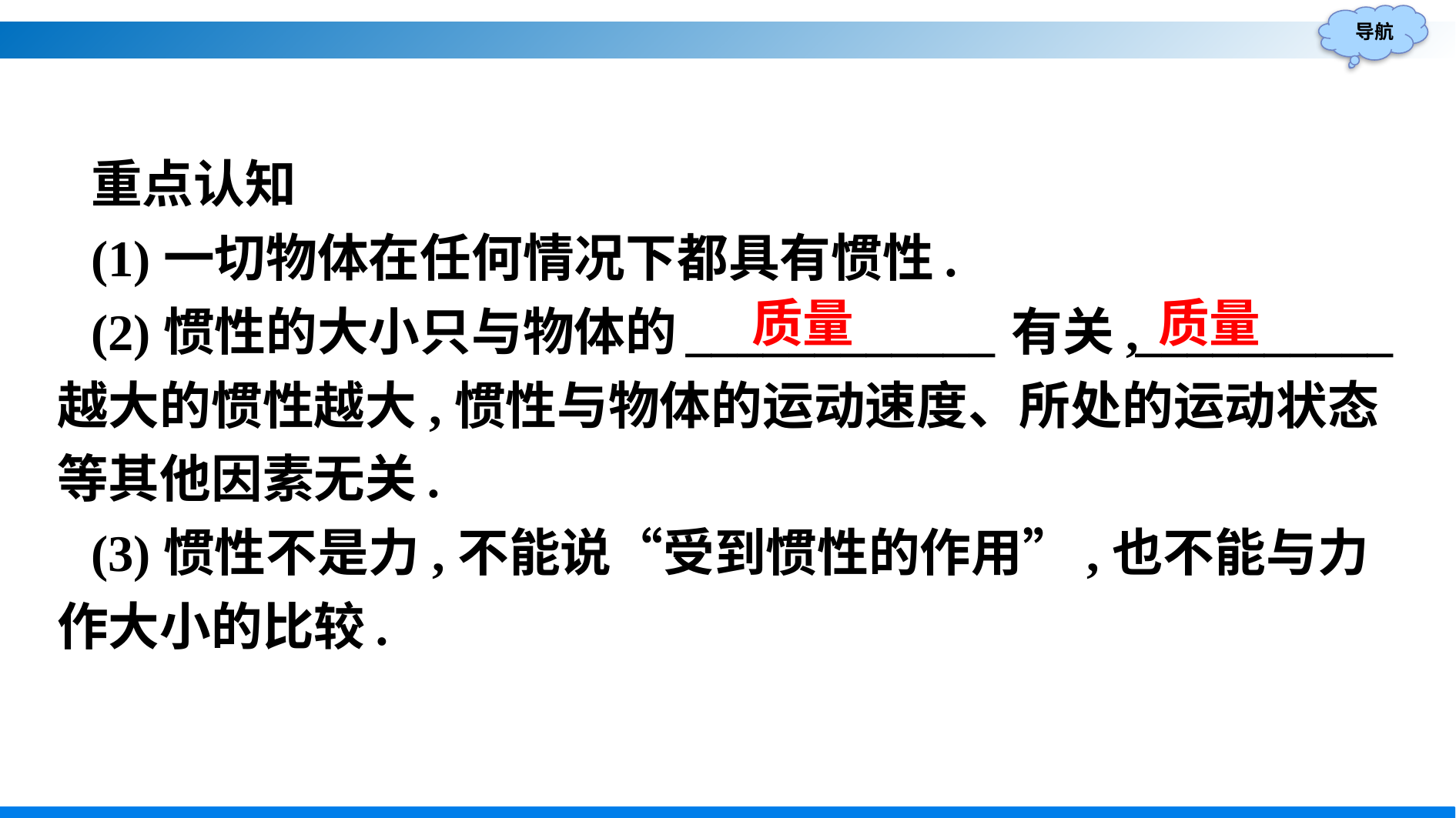

重点认知
(1)一切物体在任何情况下都具有惯性.
(2)惯性的大小只与物体的____________有关,__________越大的惯性越大,惯性与物体的运动速度、所处的运动状态等其他因素无关.
(3)惯性不是力,不能说“受到惯性的作用”,也不能与力作大小的比较.
质量
质量